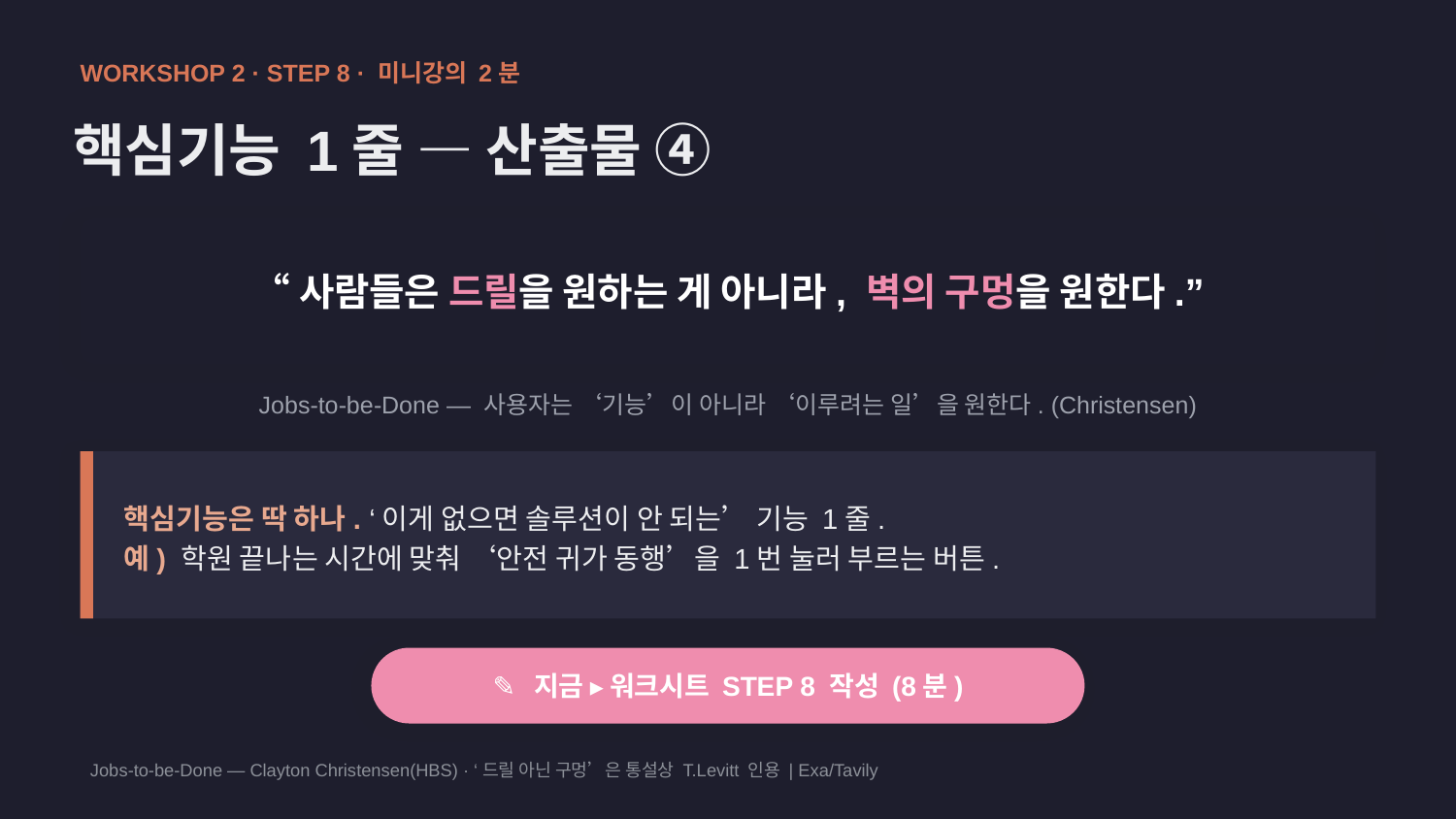

WORKSHOP 2 · STEP 8 · 미니강의 2분
핵심기능 1줄 — 산출물 ④

“사람들은 드릴을 원하는 게 아니라, 벽의 구멍을 원한다.”
Jobs-to-be-Done — 사용자는 ‘기능’이 아니라 ‘이루려는 일’을 원한다. (Christensen)

핵심기능은 딱 하나. ‘이게 없으면 솔루션이 안 되는’ 기능 1줄.
예) 학원 끝나는 시간에 맞춰 ‘안전 귀가 동행’을 1번 눌러 부르는 버튼.

✎  지금 ▸ 워크시트 STEP 8 작성 (8분)
Jobs-to-be-Done — Clayton Christensen(HBS) · ‘드릴 아닌 구멍’은 통설상 T.Levitt 인용 | Exa/Tavily